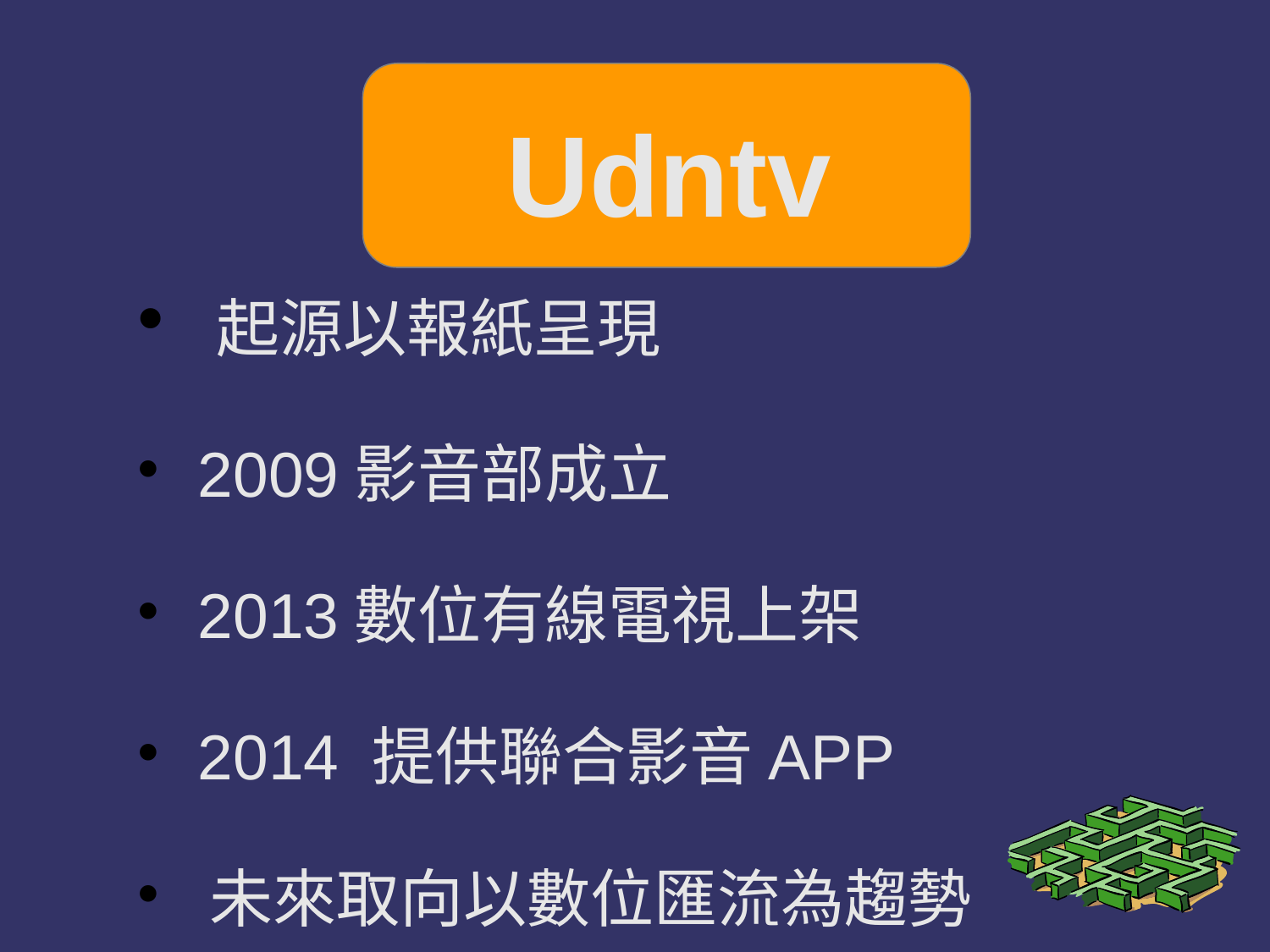

# Udntv
 起源以報紙呈現

 2009影音部成立

 2013數位有線電視上架

 2014 提供聯合影音APP

 未來取向以數位匯流為趨勢